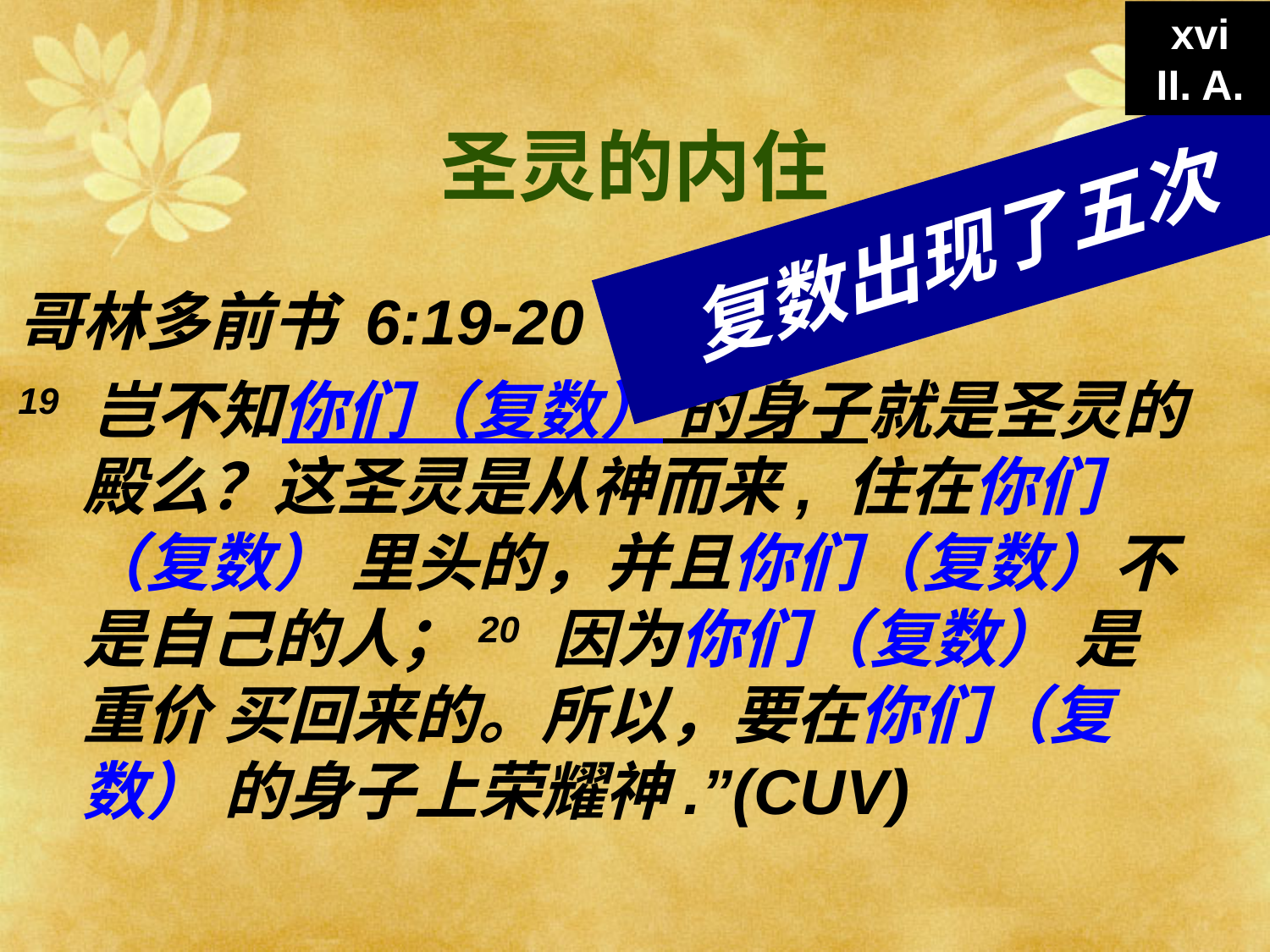

圣灵的内住
xvi
II. A.
复数出现了五次
哥林多前书 6:19-20
19 岂不知你们（复数） 的身子就是圣灵的殿么？这圣灵是从神而来, 住在你们（复数） 里头的，并且你们（复数）不是自己的人；20 因为你们（复数） 是重价 买回来的。所以，要在你们（复数） 的身子上荣耀神.”(CUV)